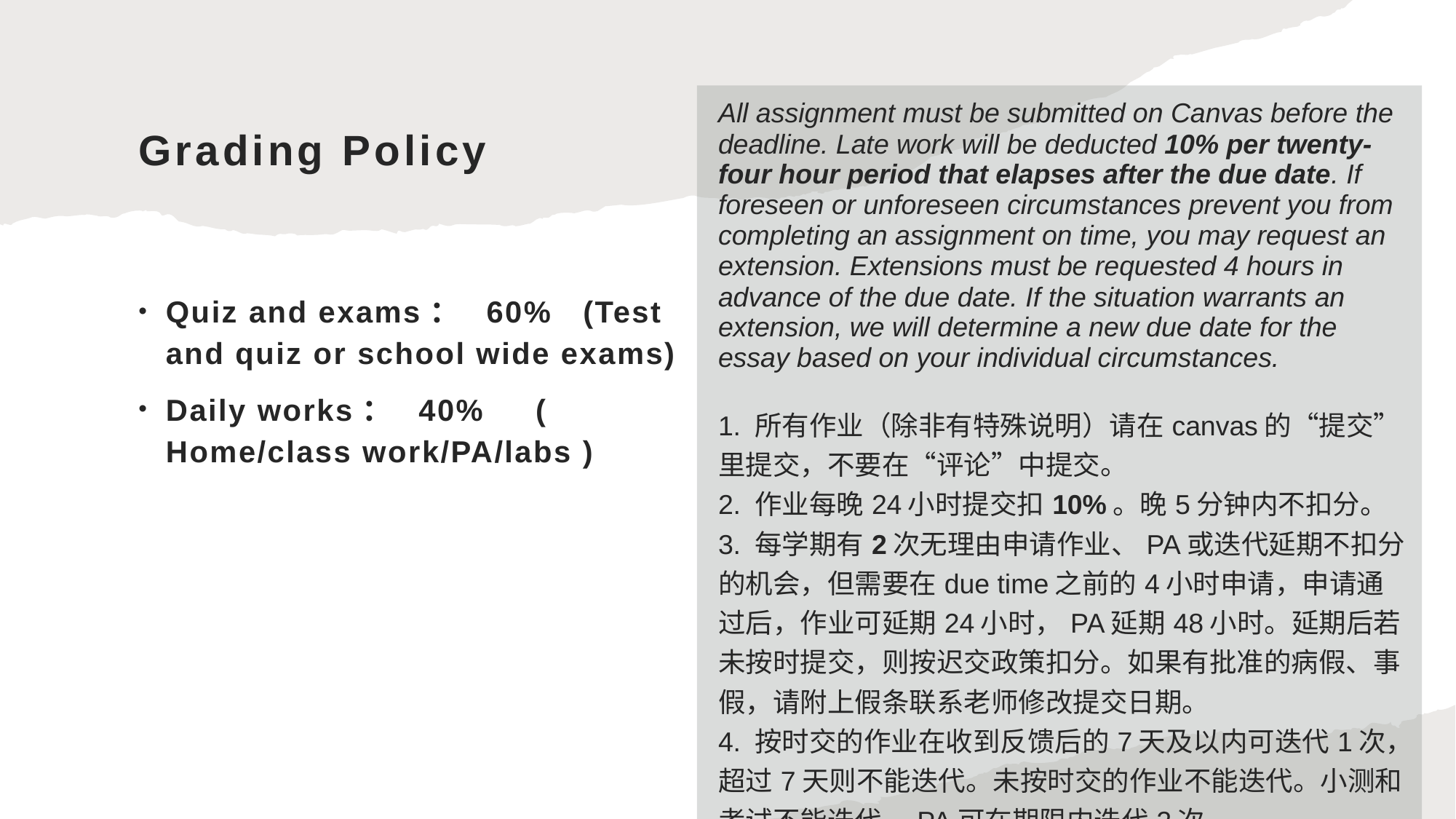

# Grading Policy
| All assignment must be submitted on Canvas before the deadline. Late work will be deducted 10% per twenty-four hour period that elapses after the due date. If foreseen or unforeseen circumstances prevent you from completing an assignment on time, you may request an extension. Extensions must be requested 4 hours in advance of the due date. If the situation warrants an extension, we will determine a new due date for the essay based on your individual circumstances.  1. 所有作业（除非有特殊说明）请在canvas的“提交”里提交，不要在“评论”中提交。 2. 作业每晚24小时提交扣10%。晚5分钟内不扣分。 3. 每学期有2次无理由申请作业、PA或迭代延期不扣分的机会，但需要在due time之前的4小时申请，申请通过后，作业可延期24小时，PA延期48小时。延期后若未按时提交，则按迟交政策扣分。如果有批准的病假、事假，请附上假条联系老师修改提交日期。 4. 按时交的作业在收到反馈后的7天及以内可迭代1次，超过7天则不能迭代。未按时交的作业不能迭代。小测和考试不能迭代，PA可在期限内迭代2次。 |
| --- |
Quiz and exams：  60%   (Test and quiz or school wide exams)
Daily works：  40%     ( Home/class work/PA/labs )